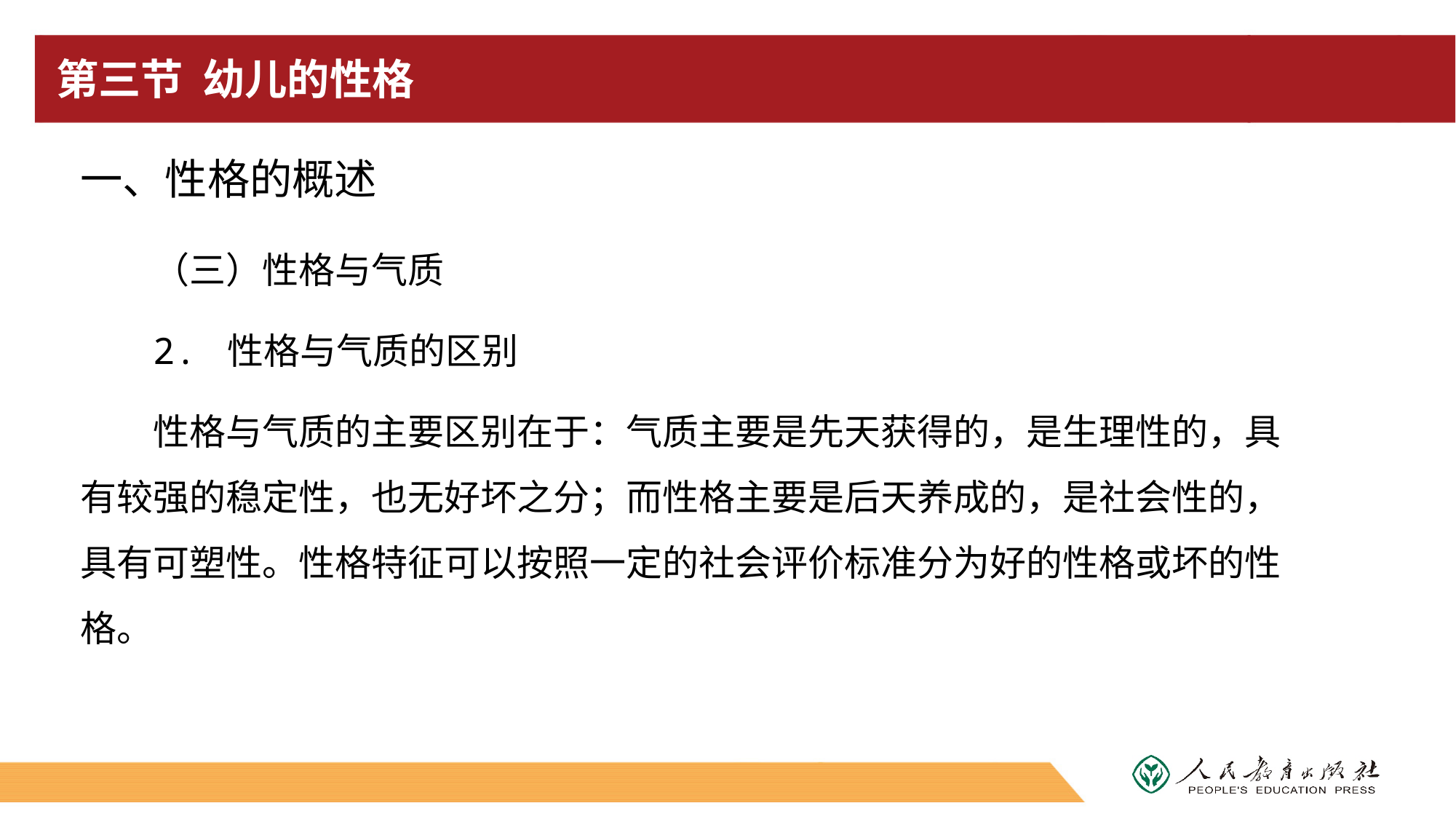

# 第三节  幼儿的性格
一、性格的概述
（三）性格与气质
2. 性格与气质的区别
性格与气质的主要区别在于：气质主要是先天获得的，是生理性的，具有较强的稳定性，也无好坏之分；而性格主要是后天养成的，是社会性的，具有可塑性。性格特征可以按照一定的社会评价标准分为好的性格或坏的性格。